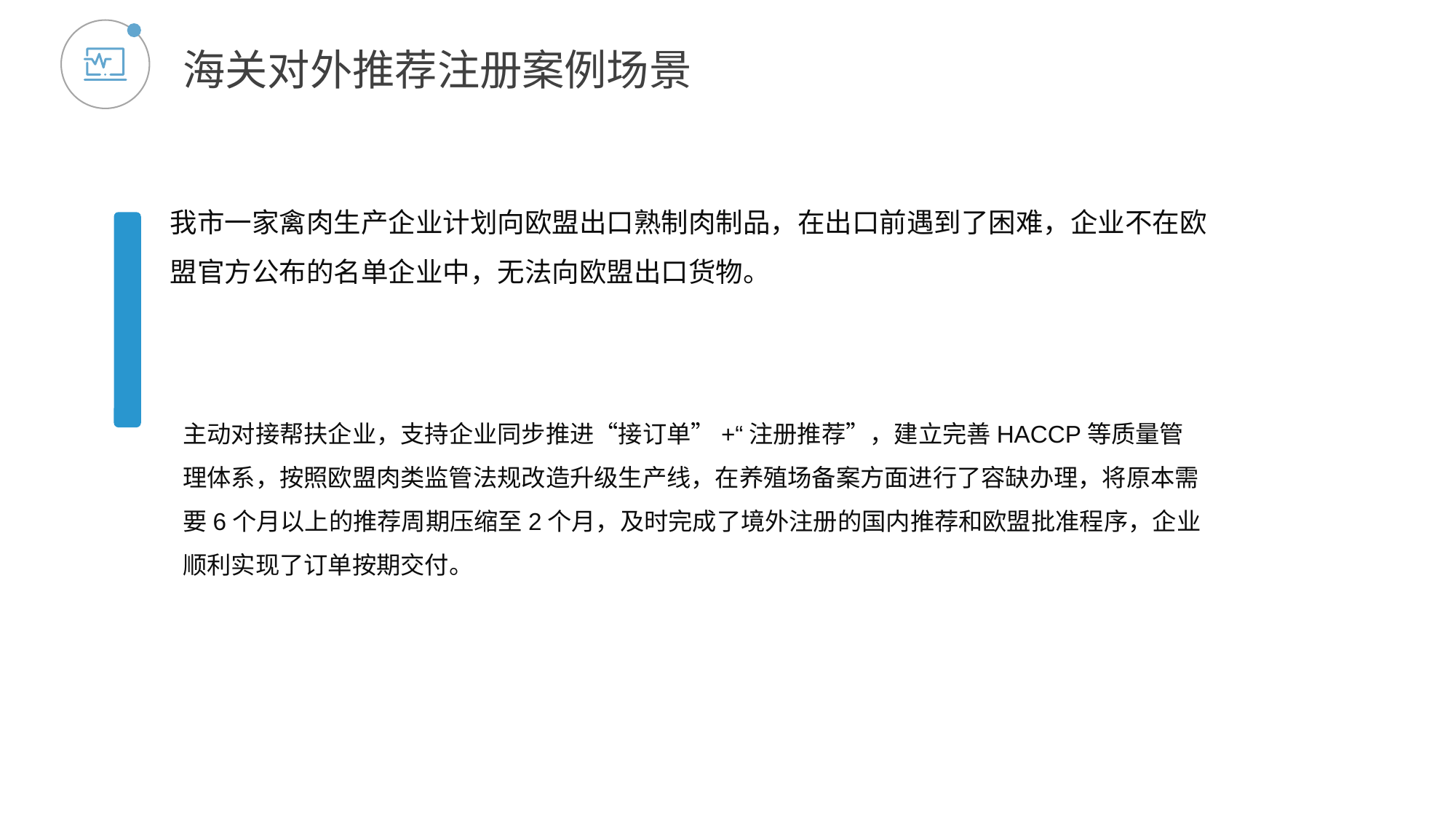

海关对外推荐注册案例场景

我市一家禽肉生产企业计划向欧盟出口熟制肉制品，在出口前遇到了困难，企业不在欧盟官方公布的名单企业中，无法向欧盟出口货物。

主动对接帮扶企业，支持企业同步推进“接订单”+“注册推荐”，建立完善HACCP等质量管理体系，按照欧盟肉类监管法规改造升级生产线，在养殖场备案方面进行了容缺办理，将原本需要6个月以上的推荐周期压缩至2个月，及时完成了境外注册的国内推荐和欧盟批准程序，企业顺利实现了订单按期交付。